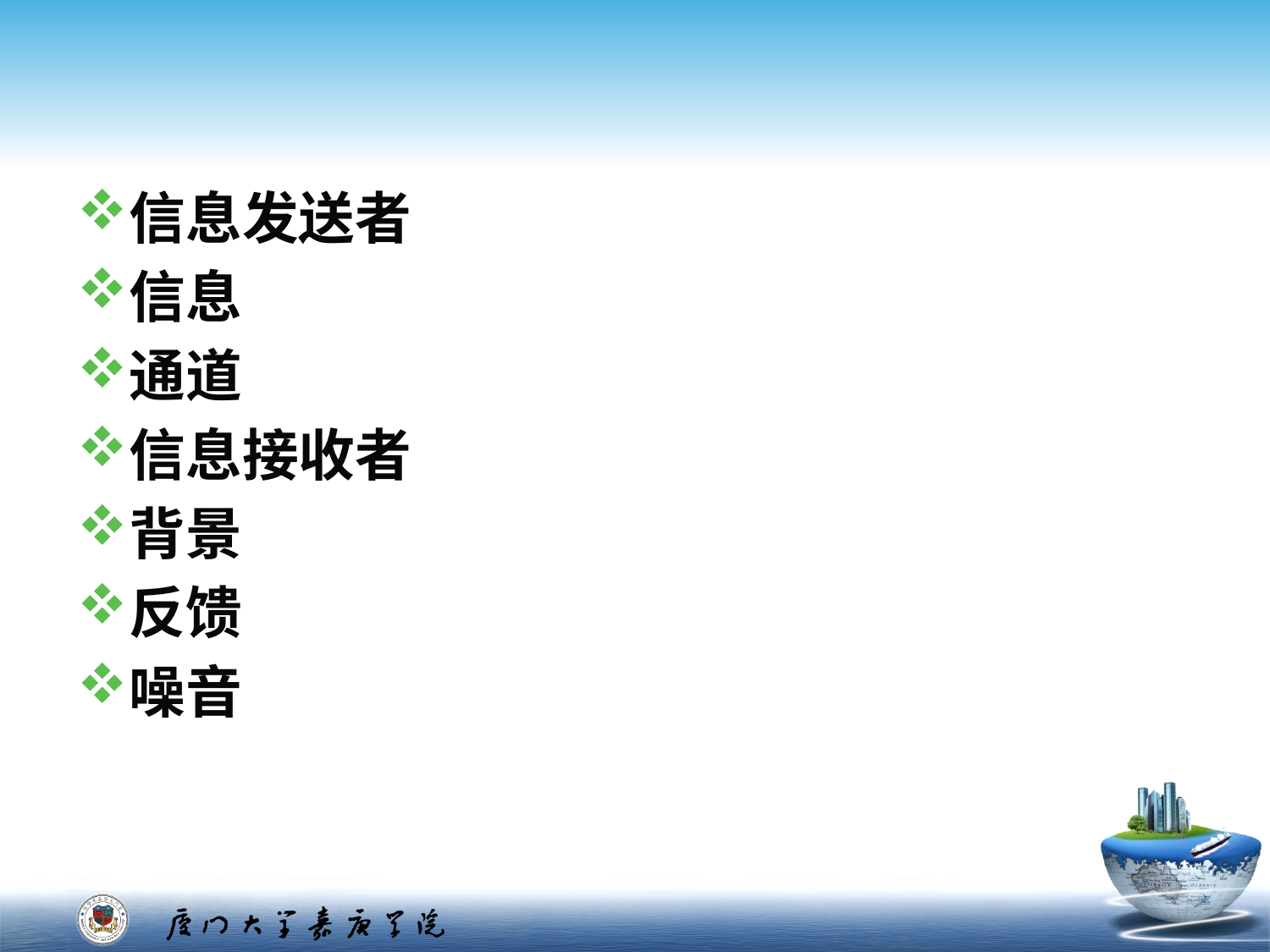

信息发送者
信息
通道
信息接收者
背景
反馈
噪音